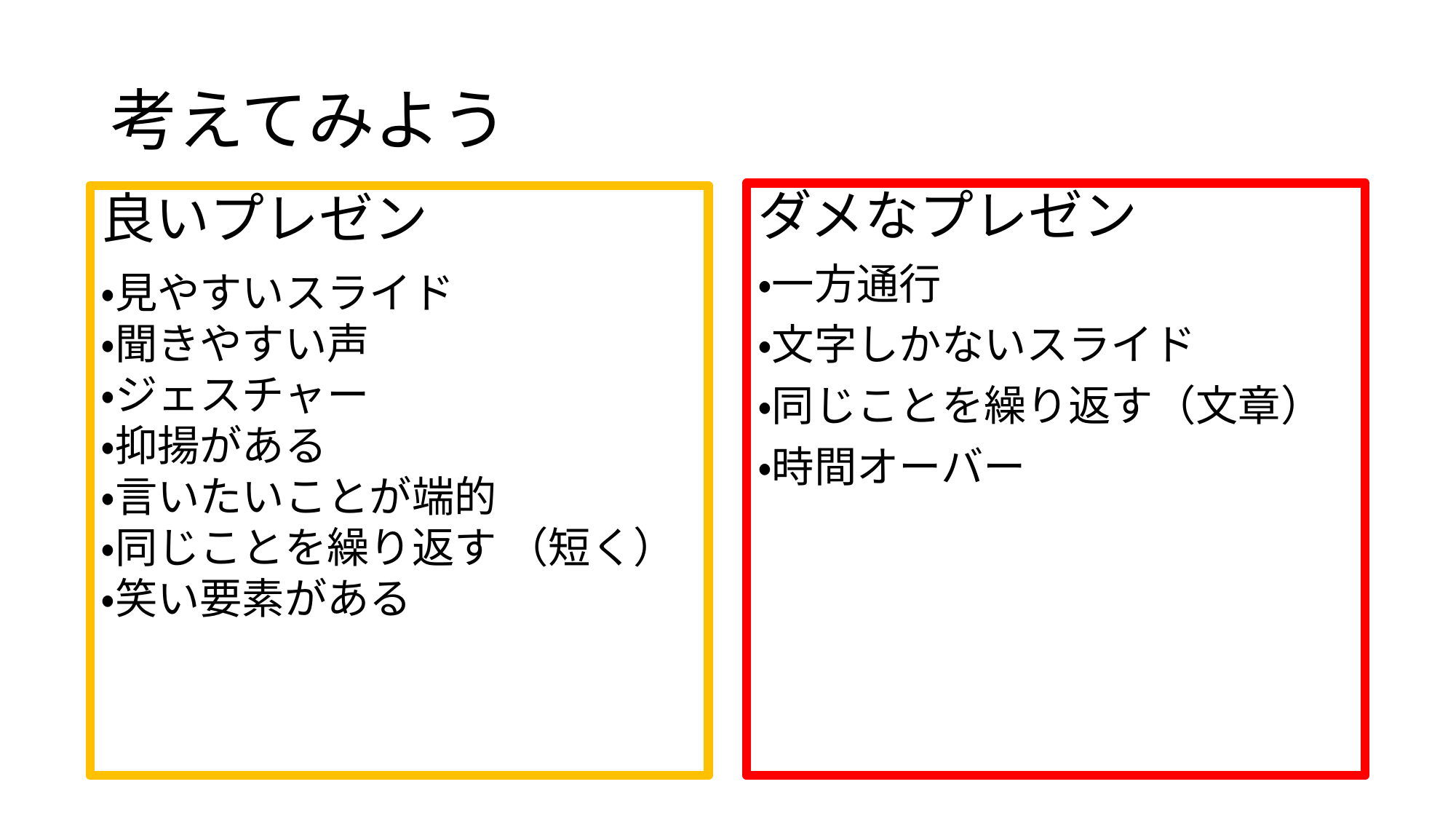

# 考えてみよう
ダメなプレゼン
・一方通行
・文字しかないスライド
・同じことを繰り返す（文章）
・時間オーバー
良いプレゼン
・見やすいスライド
・聞きやすい声
・ジェスチャー
・抑揚がある
・言いたいことが端的
・同じことを繰り返す （短く）
・笑い要素がある